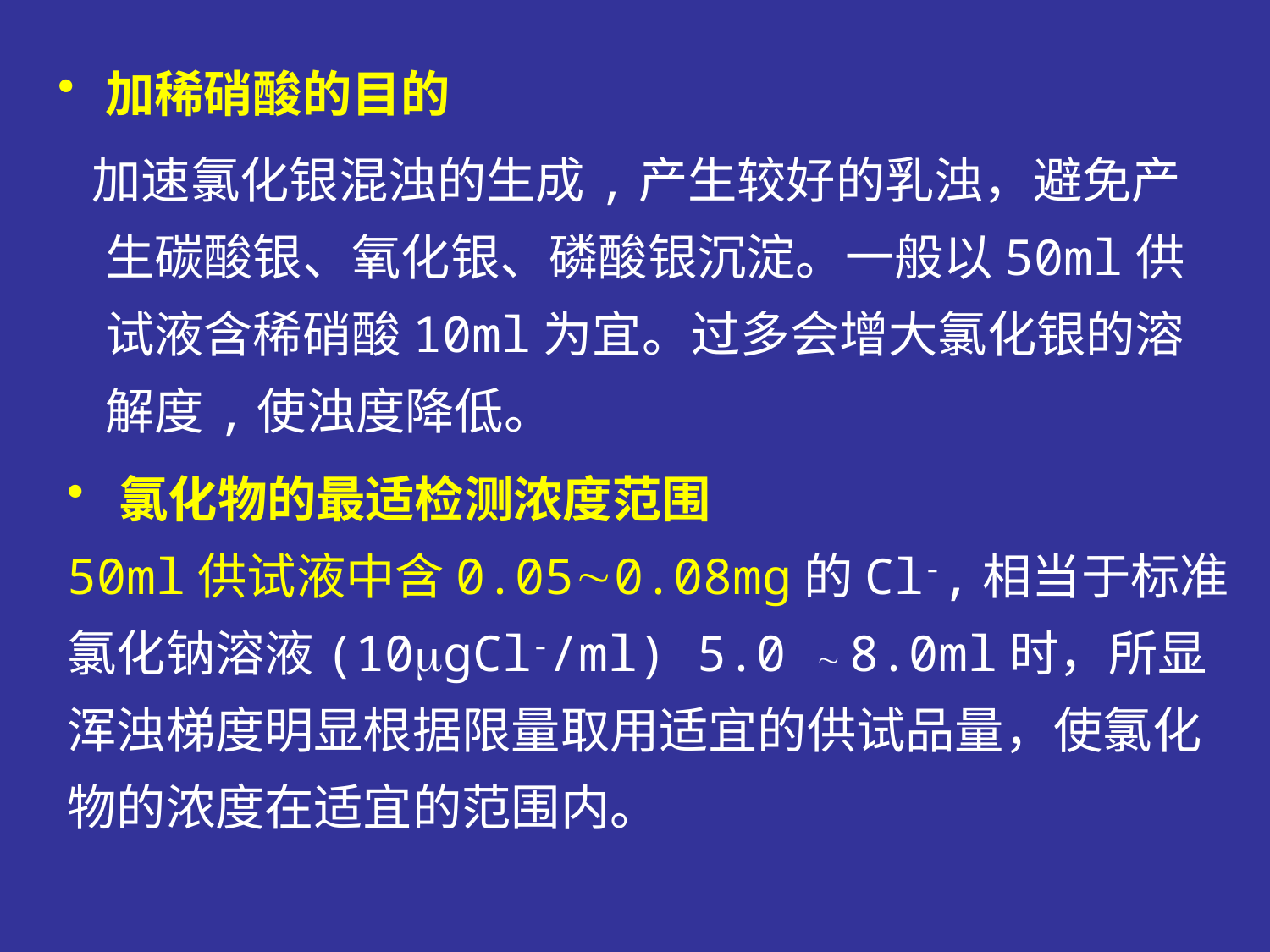

加稀硝酸的目的
  加速氯化银混浊的生成,产生较好的乳浊，避免产生碳酸银、氧化银、磷酸银沉淀。一般以50ml供试液含稀硝酸10ml为宜。过多会增大氯化银的溶解度,使浊度降低。

  氯化物的最适检测浓度范围
50ml供试液中含0.05∼0.08mg的Cl-,相当于标准氯化钠溶液(10μgCl-/ml) 5.0 ∼ 8.0ml时，所显浑浊梯度明显根据限量取用适宜的供试品量，使氯化物的浓度在适宜的范围内。